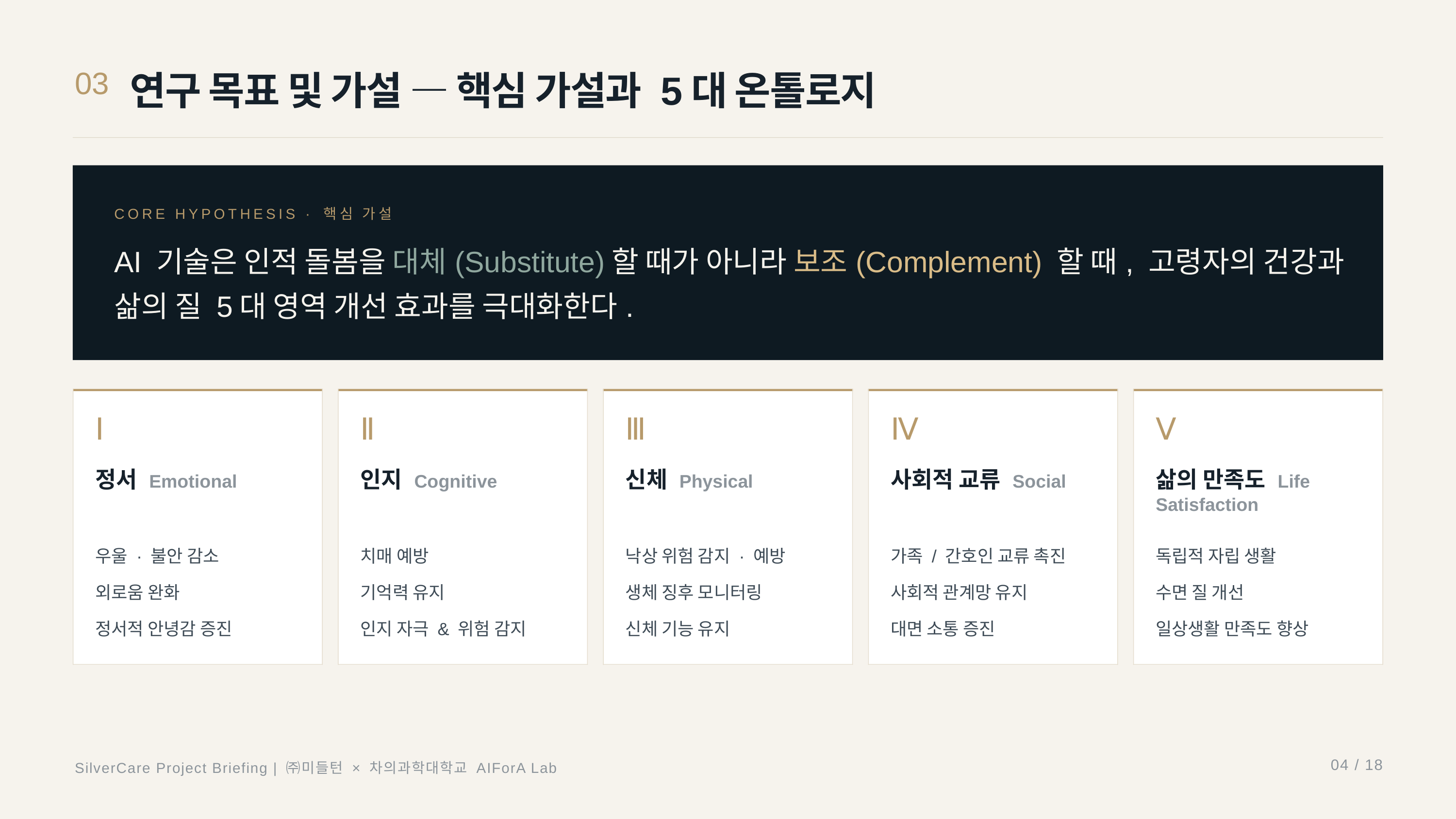

연구 목표 및 가설 — 핵심 가설과 5대 온톨로지
03

CORE HYPOTHESIS · 핵심 가설
AI 기술은 인적 돌봄을 대체(Substitute)할 때가 아니라 보조(Complement) 할 때, 고령자의 건강과 삶의 질 5대 영역 개선 효과를 극대화한다.

Ⅰ
Ⅱ
Ⅲ
Ⅳ
Ⅴ
정서 Emotional
인지 Cognitive
신체 Physical
사회적 교류 Social
삶의 만족도 Life Satisfaction
우울 · 불안 감소
치매 예방
낙상 위험 감지 · 예방
가족 / 간호인 교류 촉진
독립적 자립 생활
외로움 완화
기억력 유지
생체 징후 모니터링
사회적 관계망 유지
수면 질 개선
정서적 안녕감 증진
인지 자극 & 위험 감지
신체 기능 유지
대면 소통 증진
일상생활 만족도 향상

SilverCare Project Briefing | ㈜미들턴 × 차의과학대학교 AIForA Lab
04 / 18